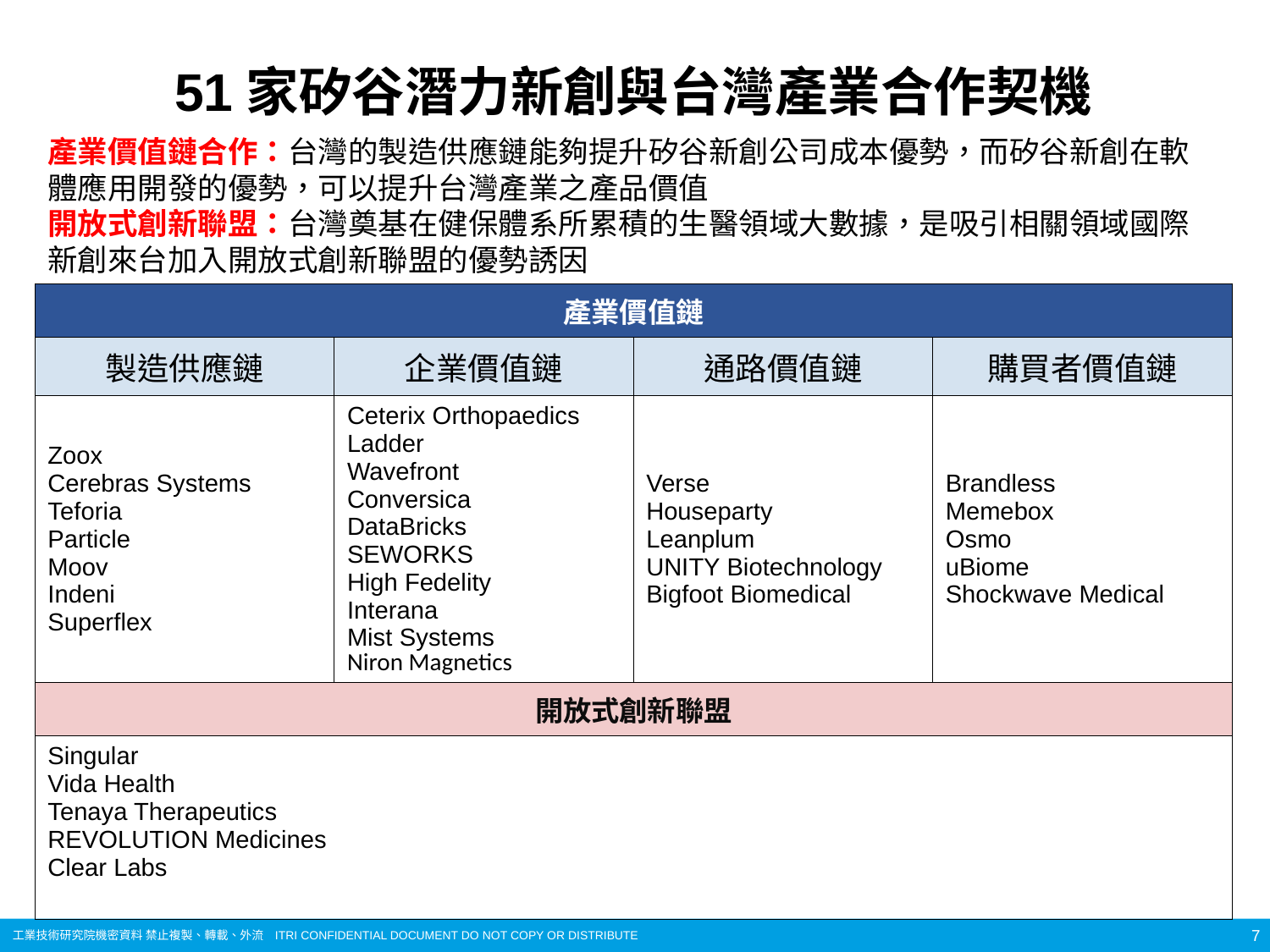

# 51家矽谷潛力新創與台灣產業合作契機
產業價值鏈合作：台灣的製造供應鏈能夠提升矽谷新創公司成本優勢，而矽谷新創在軟體應用開發的優勢，可以提升台灣產業之產品價值
開放式創新聯盟：台灣奠基在健保體系所累積的生醫領域大數據，是吸引相關領域國際新創來台加入開放式創新聯盟的優勢誘因
| 產業價值鏈 |  |  |  |
| --- | --- | --- | --- |
| 製造供應鏈 | 企業價值鏈 | 通路價值鏈 | 購買者價值鏈 |
| Zoox Cerebras Systems Teforia Particle Moov Indeni Superflex | Ceterix Orthopaedics Ladder Wavefront Conversica DataBricks SEWORKS High Fedelity Interana Mist Systems Niron Magnetics | Verse Houseparty Leanplum UNITY Biotechnology Bigfoot Biomedical | Brandless Memebox Osmo uBiome Shockwave Medical |
| 開放式創新聯盟 |  |  |  |
| Singular Vida Health Tenaya Therapeutics REVOLUTION Medicines Clear Labs |  |  |  |